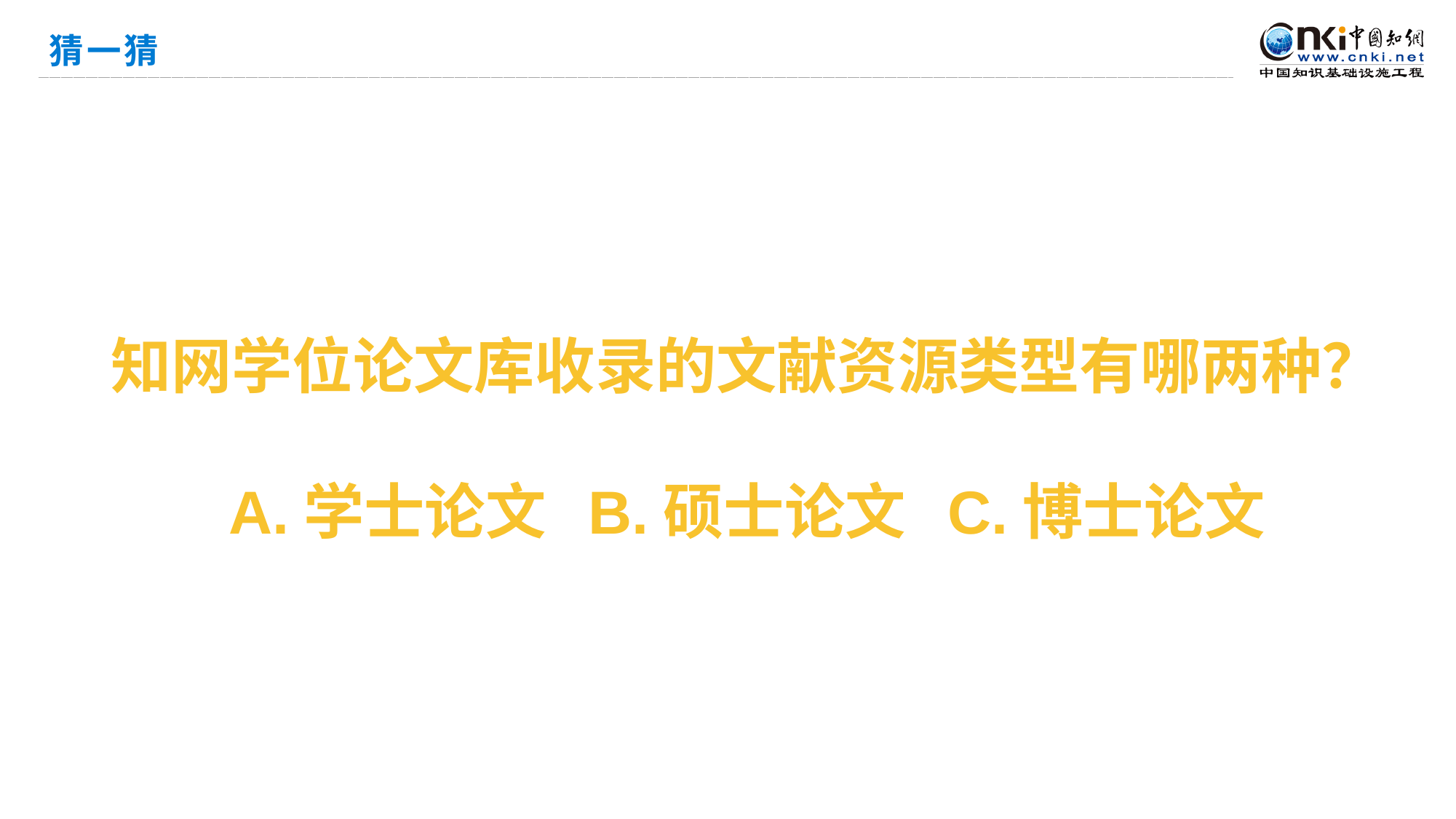

# 猜一猜
知网学位论文库收录的文献资源类型有哪两种？

A.学士论文  B.硕士论文  C.博士论文